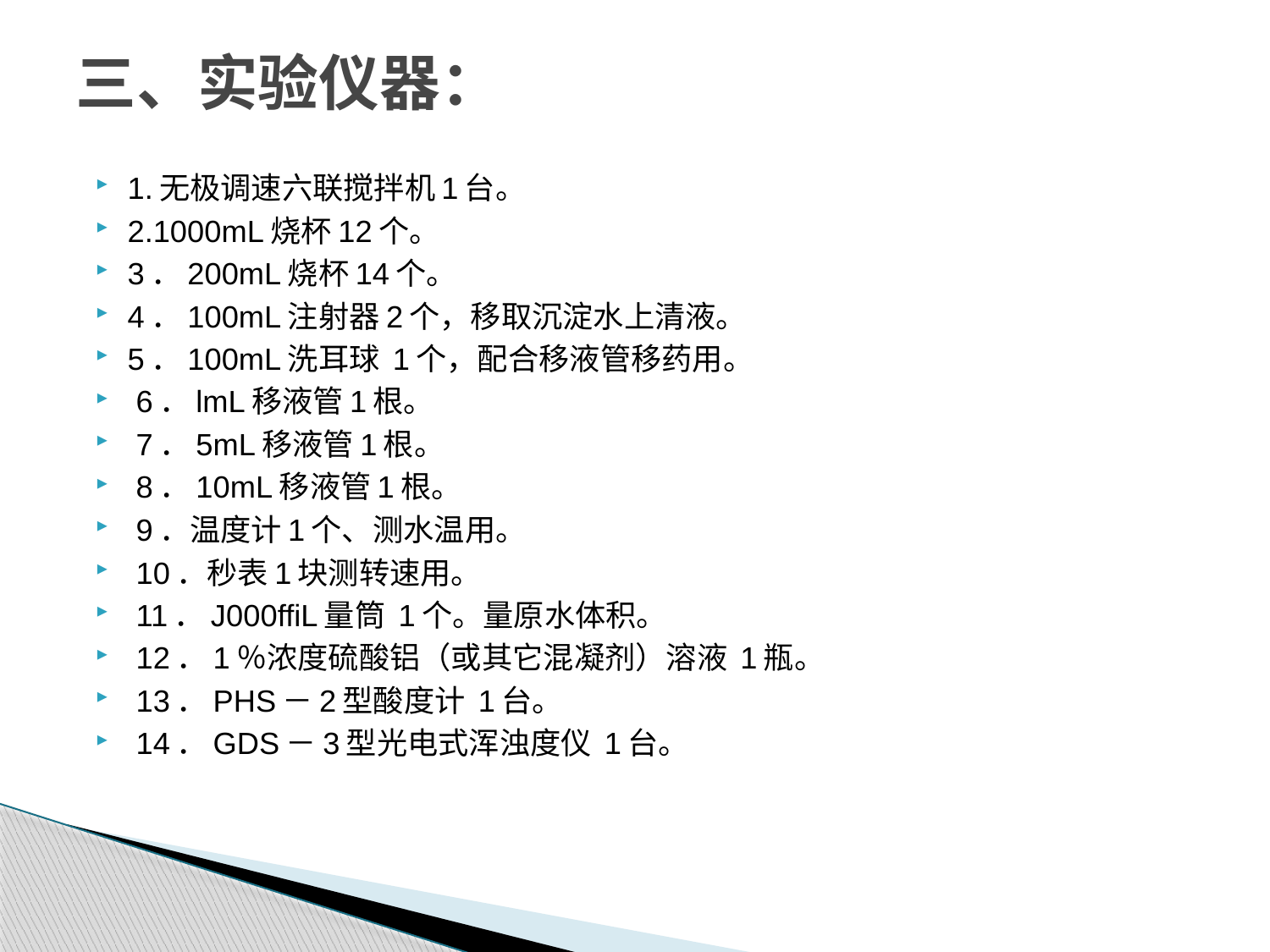

# 三、实验仪器：

1.无极调速六联搅拌机1台。
2.1000mL烧杯12个。
3．200mL烧杯14个。
4．100mL注射器2个，移取沉淀水上清液。
5．100mL洗耳球 1个，配合移液管移药用。
 6．lmL移液管1根。
 7．5mL移液管1根。
 8．10mL移液管1根。
 9．温度计1个、测水温用。
 10．秒表1块测转速用。
 11．J000ffiL量筒 1个。量原水体积。
 12．1％浓度硫酸铝（或其它混凝剂）溶液 1瓶。
 13．PHS－2型酸度计 1台。
 14．GDS－3型光电式浑浊度仪 1台。